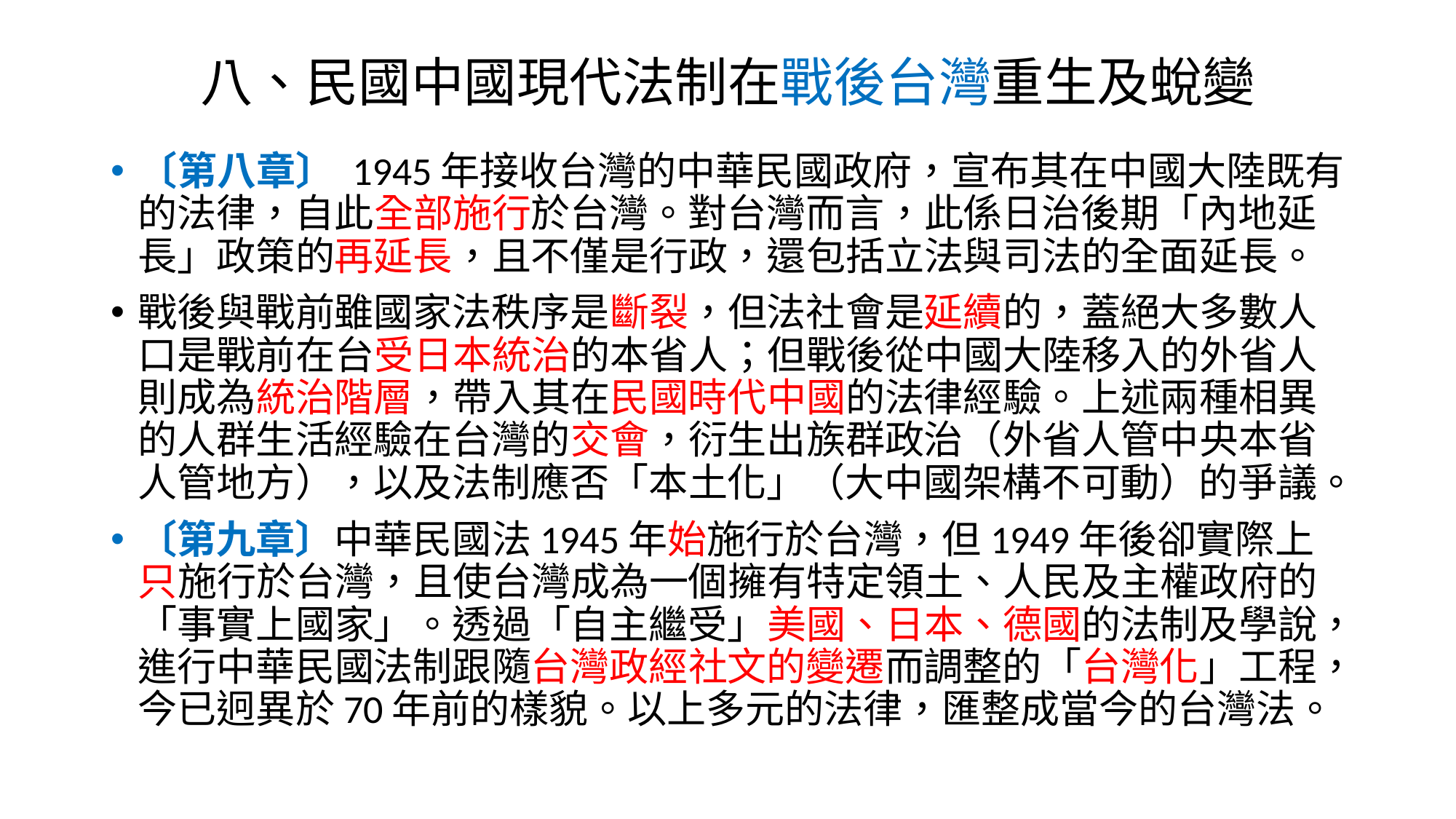

# 八、民國中國現代法制在戰後台灣重生及蛻變
〔第八章〕 1945年接收台灣的中華民國政府，宣布其在中國大陸既有的法律，自此全部施行於台灣。對台灣而言，此係日治後期「內地延長」政策的再延長，且不僅是行政，還包括立法與司法的全面延長。
戰後與戰前雖國家法秩序是斷裂，但法社會是延續的，蓋絕大多數人口是戰前在台受日本統治的本省人；但戰後從中國大陸移入的外省人則成為統治階層，帶入其在民國時代中國的法律經驗。上述兩種相異的人群生活經驗在台灣的交會，衍生出族群政治（外省人管中央本省人管地方），以及法制應否「本土化」（大中國架構不可動）的爭議。
〔第九章〕中華民國法1945年始施行於台灣，但1949年後卻實際上只施行於台灣，且使台灣成為一個擁有特定領土、人民及主權政府的「事實上國家」。透過「自主繼受」美國、日本、德國的法制及學說，進行中華民國法制跟隨台灣政經社文的變遷而調整的「台灣化」工程，今已迥異於70年前的樣貌。以上多元的法律，匯整成當今的台灣法。